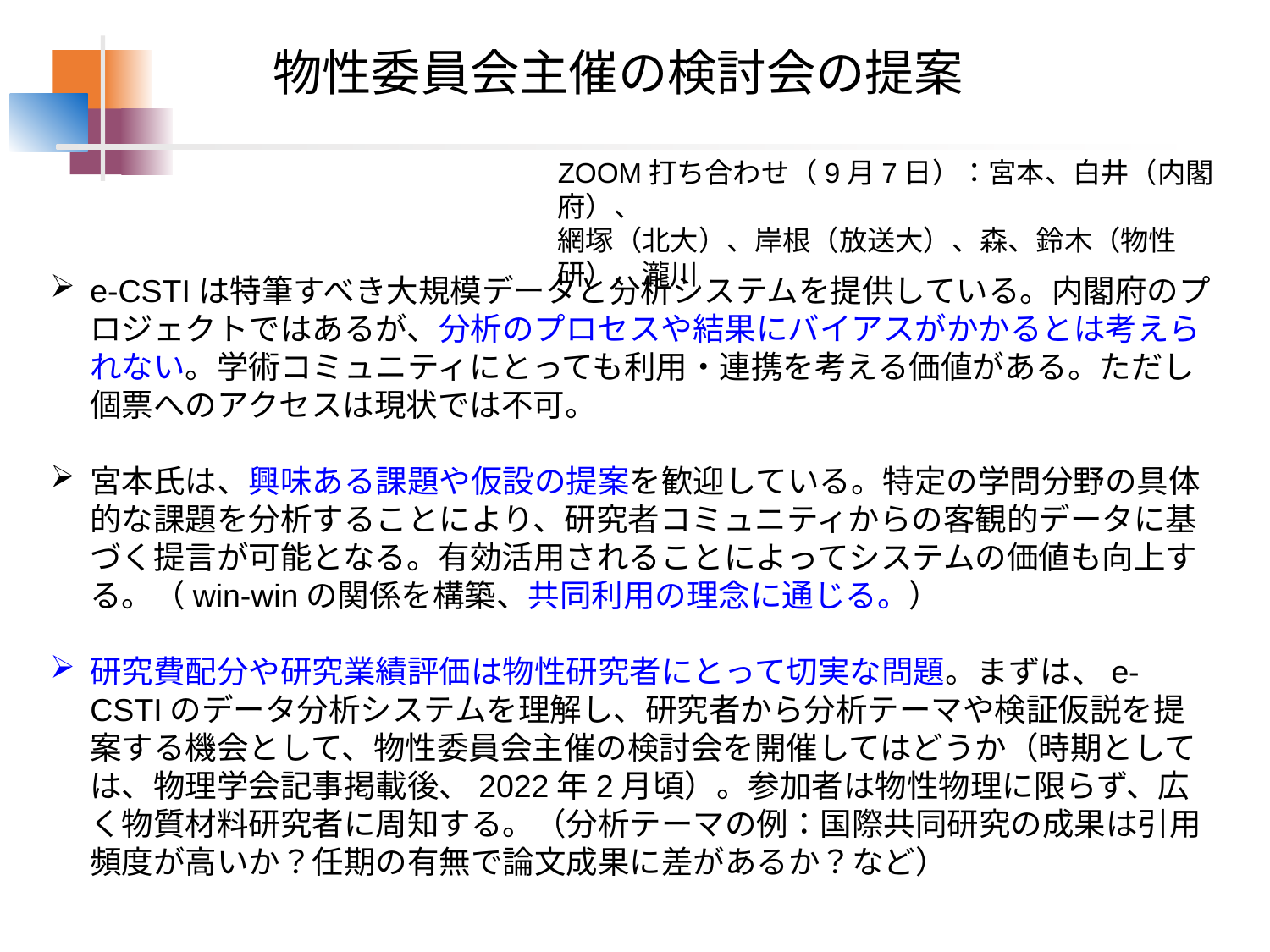

物性委員会主催の検討会の提案
ZOOM打ち合わせ（9月7日）：宮本、白井（内閣府）、
網塚（北大）、岸根（放送大）、森、鈴木（物性研）、瀧川
e-CSTIは特筆すべき大規模データと分析システムを提供している。内閣府のプロジェクトではあるが、分析のプロセスや結果にバイアスがかかるとは考えられない。学術コミュニティにとっても利用・連携を考える価値がある。ただし個票へのアクセスは現状では不可。

宮本氏は、興味ある課題や仮設の提案を歓迎している。特定の学問分野の具体的な課題を分析することにより、研究者コミュニティからの客観的データに基づく提言が可能となる。有効活用されることによってシステムの価値も向上する。（win-winの関係を構築、共同利用の理念に通じる。）

研究費配分や研究業績評価は物性研究者にとって切実な問題。まずは、e-CSTIのデータ分析システムを理解し、研究者から分析テーマや検証仮説を提案する機会として、物性委員会主催の検討会を開催してはどうか（時期としては、物理学会記事掲載後、2022年2月頃）。参加者は物性物理に限らず、広く物質材料研究者に周知する。（分析テーマの例：国際共同研究の成果は引用頻度が高いか？任期の有無で論文成果に差があるか？など）